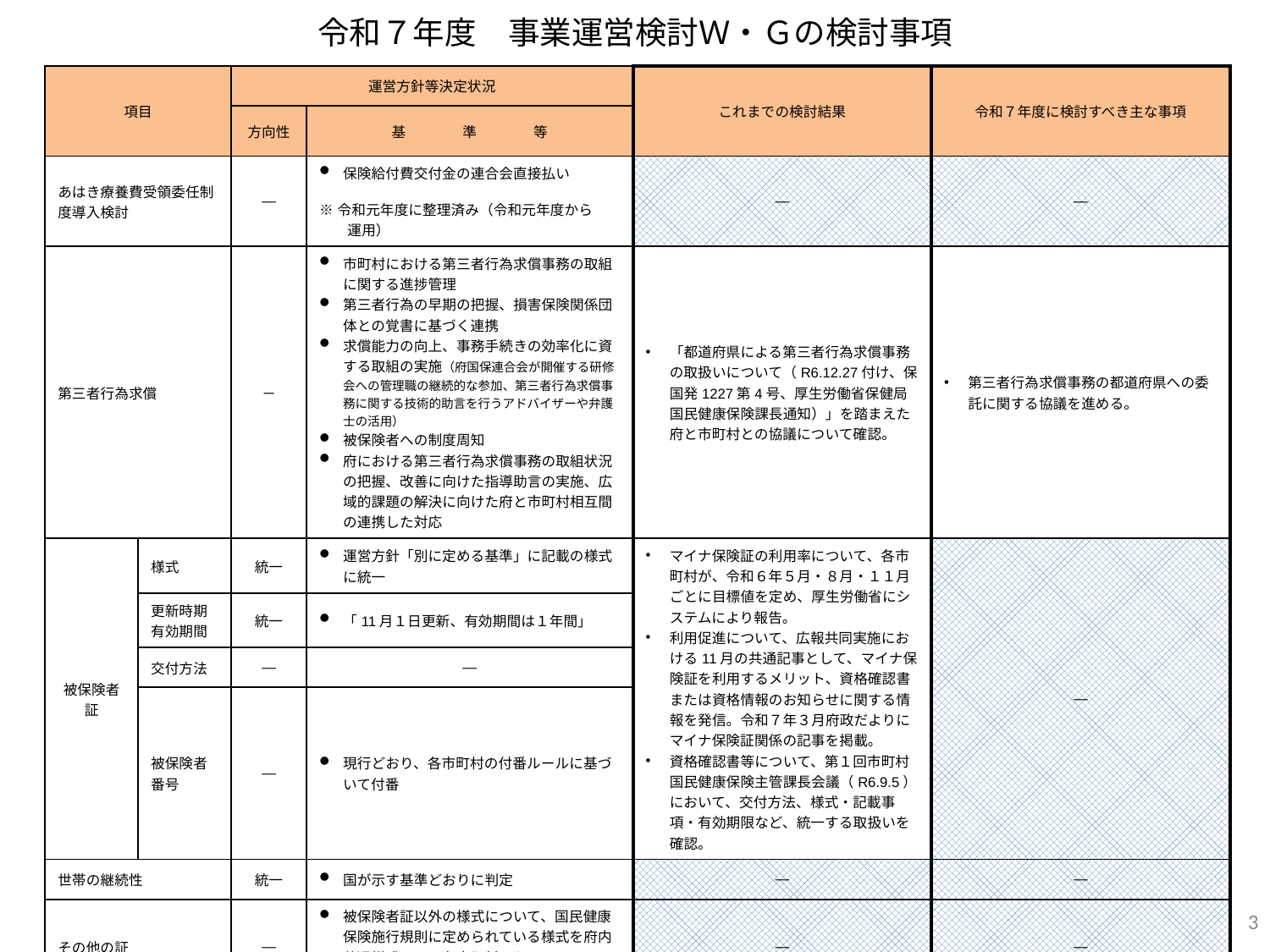

# 令和７年度　事業運営検討Ｗ・Ｇの検討事項
| 項目 |  | 運営方針等決定状況 |  | これまでの検討結果 | 令和７年度に検討すべき主な事項 |
| --- | --- | --- | --- | --- | --- |
|  |  | 方向性 | 基　　　　準　　　　等 |  |  |
| あはき療養費受領委任制度導入検討 |  | ― | 保険給付費交付金の連合会直接払い ※令和元年度に整理済み（令和元年度から 　　運用） | ― | ― |
| 第三者行為求償 |  | － | 市町村における第三者行為求償事務の取組に関する進捗管理 第三者行為の早期の把握、損害保険関係団体との覚書に基づく連携 求償能力の向上、事務手続きの効率化に資する取組の実施（府国保連合会が開催する研修会への管理職の継続的な参加、第三者行為求償事務に関する技術的助言を行うアドバイザーや弁護士の活用） 被保険者への制度周知 府における第三者行為求償事務の取組状況の把握、改善に向けた指導助言の実施、広域的課題の解決に向けた府と市町村相互間の連携した対応 | 「都道府県による第三者行為求償事務の取扱いについて（R6.12.27付け、保国発1227第4号、厚生労働省保健局国民健康保険課長通知）」を踏まえた府と市町村との協議について確認。 | 第三者行為求償事務の都道府県への委託に関する協議を進める。 |
| 被保険者証 | 様式 | 統一 | 運営方針「別に定める基準」に記載の様式に統一 | マイナ保険証の利用率について、各市町村が、令和６年５月・８月・１１月ごとに目標値を定め、厚生労働省にシステムにより報告。 利用促進について、広報共同実施における11月の共通記事として、マイナ保険証を利用するメリット、資格確認書または資格情報のお知らせに関する情報を発信。令和７年３月府政だよりにマイナ保険証関係の記事を掲載。 資格確認書等について、第１回市町村国民健康保険主管課長会議（R6.9.5）において、交付方法、様式・記載事項・有効期限など、統一する取扱いを確認。 | ― |
|  | 更新時期 有効期間 | 統一 | 「11月１日更新、有効期間は１年間」 |  |  |
|  | 交付方法 | ― | ― | ― | ― |
|  | 被保険者番号 | ― | 現行どおり、各市町村の付番ルールに基づいて付番 | ― | ― |
| 世帯の継続性 |  | 統一 | 国が示す基準どおりに判定 | ― | ― |
| その他の証 |  | ― | 被保険者証以外の様式について、国民健康保険施行規則に定められている様式を府内共通様式とし、各市町村において、システム改修のタイミングで統一 | ― | ― |
3